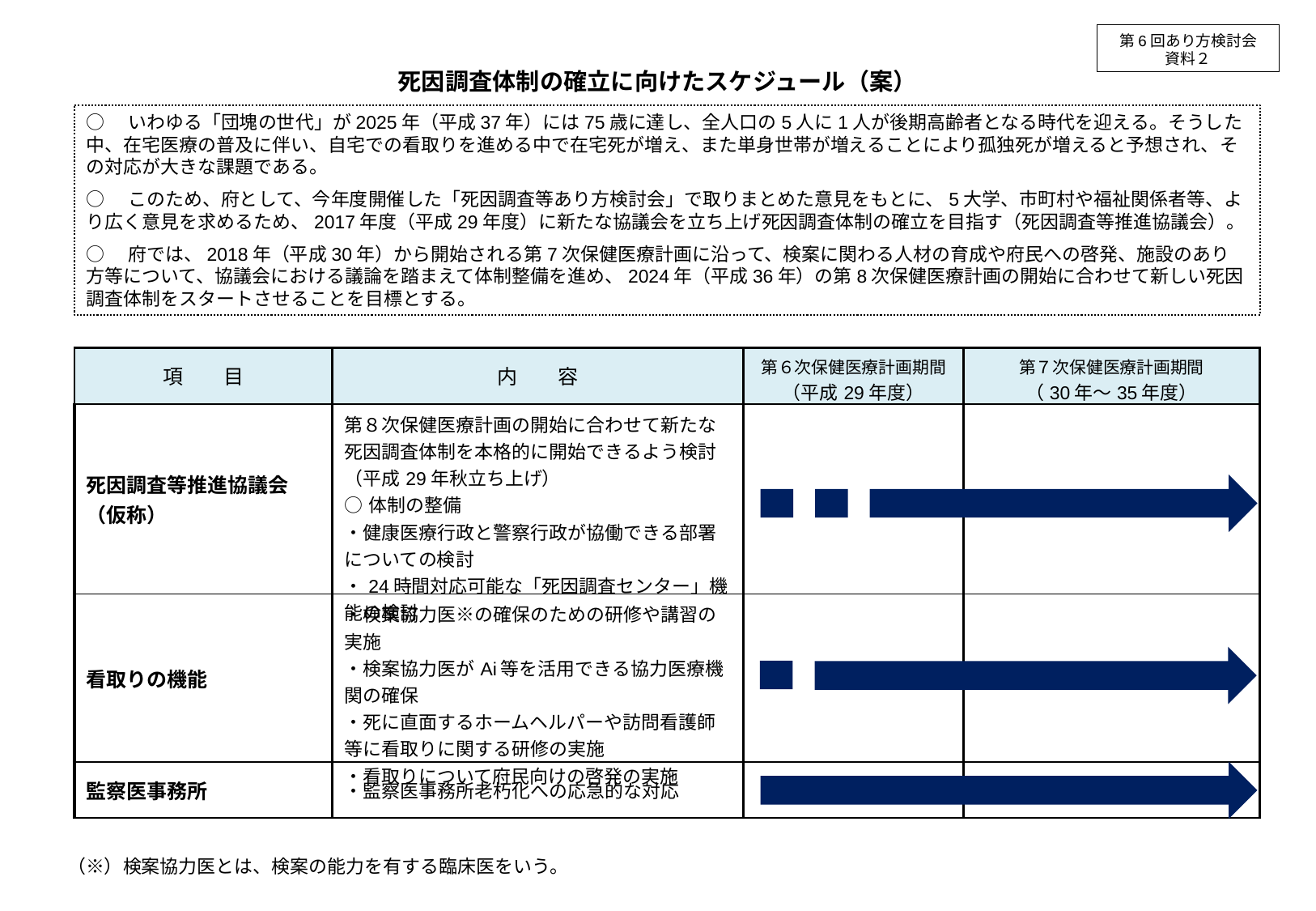

第6回あり方検討会
資料２
死因調査体制の確立に向けたスケジュール（案）
○　いわゆる「団塊の世代」が2025年（平成37年）には75歳に達し、全人口の5人に1人が後期高齢者となる時代を迎える。そうした中、在宅医療の普及に伴い、自宅での看取りを進める中で在宅死が増え、また単身世帯が増えることにより孤独死が増えると予想され、その対応が大きな課題である。

○　このため、府として、今年度開催した「死因調査等あり方検討会」で取りまとめた意見をもとに、5大学、市町村や福祉関係者等、より広く意見を求めるため、2017年度（平成29年度）に新たな協議会を立ち上げ死因調査体制の確立を目指す（死因調査等推進協議会）。

○　府では、2018年（平成30年）から開始される第7次保健医療計画に沿って、検案に関わる人材の育成や府民への啓発、施設のあり方等について、協議会における議論を踏まえて体制整備を進め、2024年（平成36年）の第8次保健医療計画の開始に合わせて新しい死因調査体制をスタートさせることを目標とする。
| 項　　目 | 内　　容 | 第６次保健医療計画期間 （平成29年度） | 第７次保健医療計画期間 （30年～35年度） |
| --- | --- | --- | --- |
| 死因調査等推進協議会（仮称） | 第８次保健医療計画の開始に合わせて新たな死因調査体制を本格的に開始できるよう検討 （平成29年秋立ち上げ） ○体制の整備 ・健康医療行政と警察行政が協働できる部署についての検討 ・24時間対応可能な「死因調査センター」機能の検討 |  |  |
| 看取りの機能 | ・検案協力医※の確保のための研修や講習の実施 ・検案協力医がAi等を活用できる協力医療機関の確保 ・死に直面するホームヘルパーや訪問看護師等に看取りに関する研修の実施 ・看取りについて府民向けの啓発の実施 |  |  |
| 監察医事務所 | ・監察医事務所老朽化への応急的な対応 |  |  |

（※）検案協力医とは、検案の能力を有する臨床医をいう。